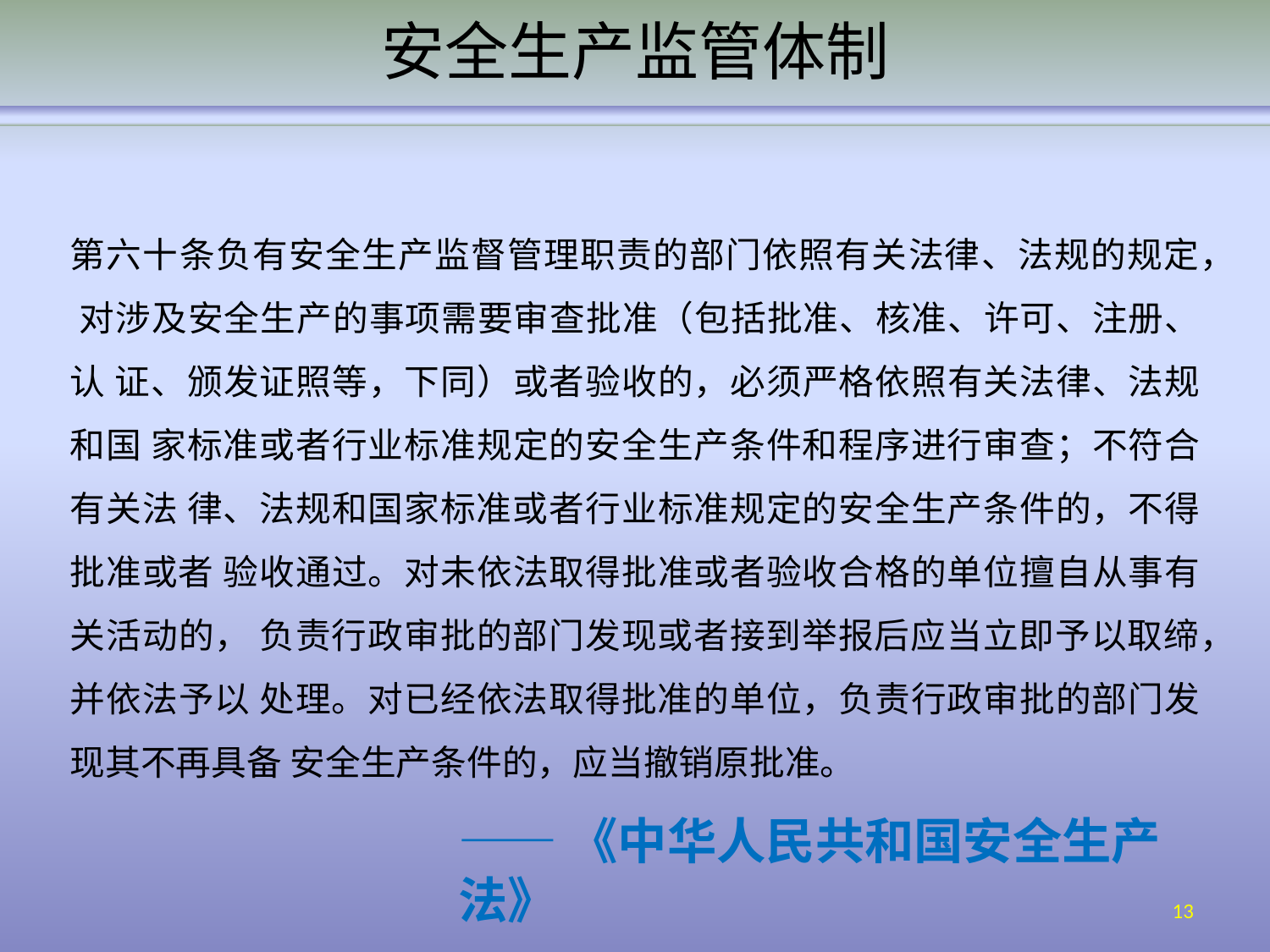

# 安全生产监管体制
第六十条负有安全生产监督管理职责的部门依照有关法律、法规的规定， 对涉及安全生产的事项需要审查批准（包括批准、核准、许可、注册、认 证、颁发证照等，下同）或者验收的，必须严格依照有关法律、法规和国 家标准或者行业标准规定的安全生产条件和程序进行审查；不符合有关法 律、法规和国家标准或者行业标准规定的安全生产条件的，不得批准或者 验收通过。对未依法取得批准或者验收合格的单位擅自从事有关活动的， 负责行政审批的部门发现或者接到举报后应当立即予以取缔，并依法予以 处理。对已经依法取得批准的单位，负责行政审批的部门发现其不再具备 安全生产条件的，应当撤销原批准。
——《中华人民共和国安全生产法》
13